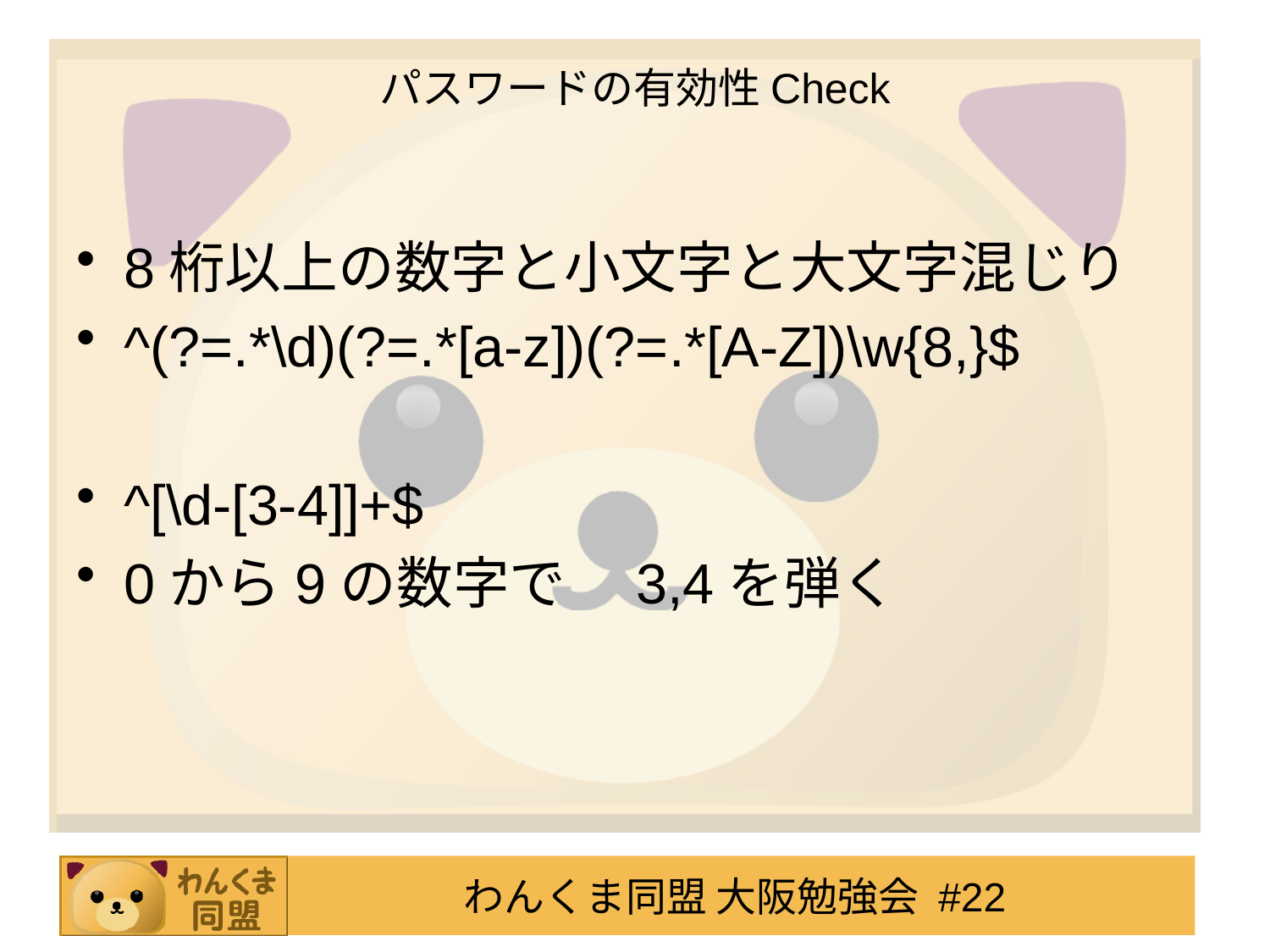

# パスワードの有効性Check

8桁以上の数字と小文字と大文字混じり
^(?=.*\d)(?=.*[a-z])(?=.*[A-Z])\w{8,}$

^[\d-[3-4]]+$
0から9の数字で　3,4を弾く